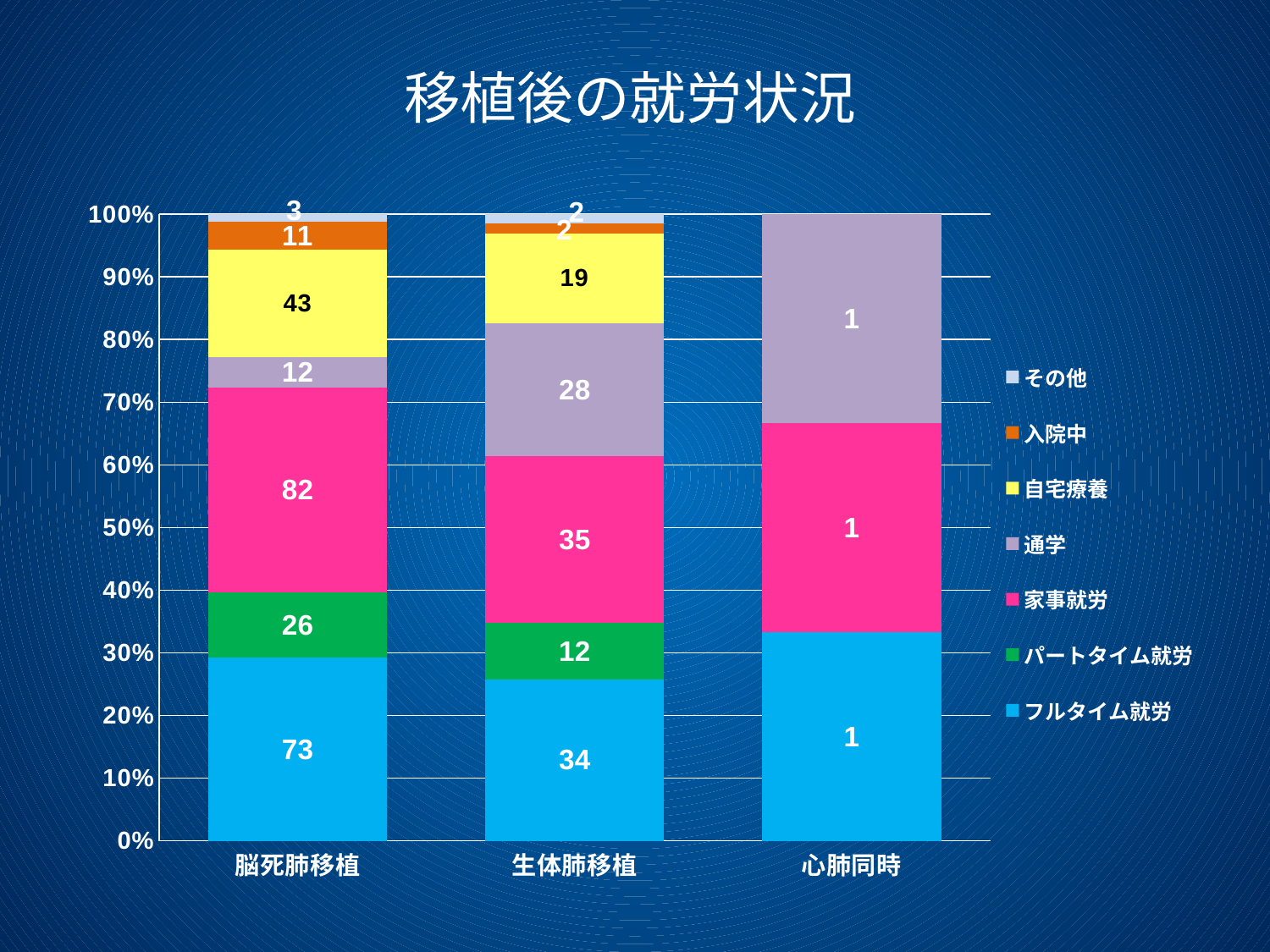

# 移植後の就労状況

### Chart

| Category | フルタイム就労 | パートタイム就労 | 家事就労 | 通学 | 自宅療養 | 入院中 | その他 |
|---|---|---|---|---|---|---|---|
| 脳死肺移植 | 73.0 | 26.0 | 82.0 | 12.0 | 43.0 | 11.0 | 3.0 |
| 生体肺移植 | 34.0 | 12.0 | 35.0 | 28.0 | 19.0 | 2.0 | 2.0 |
| 心肺同時 | 1.0 | None | 1.0 | 1.0 | None | None | None |